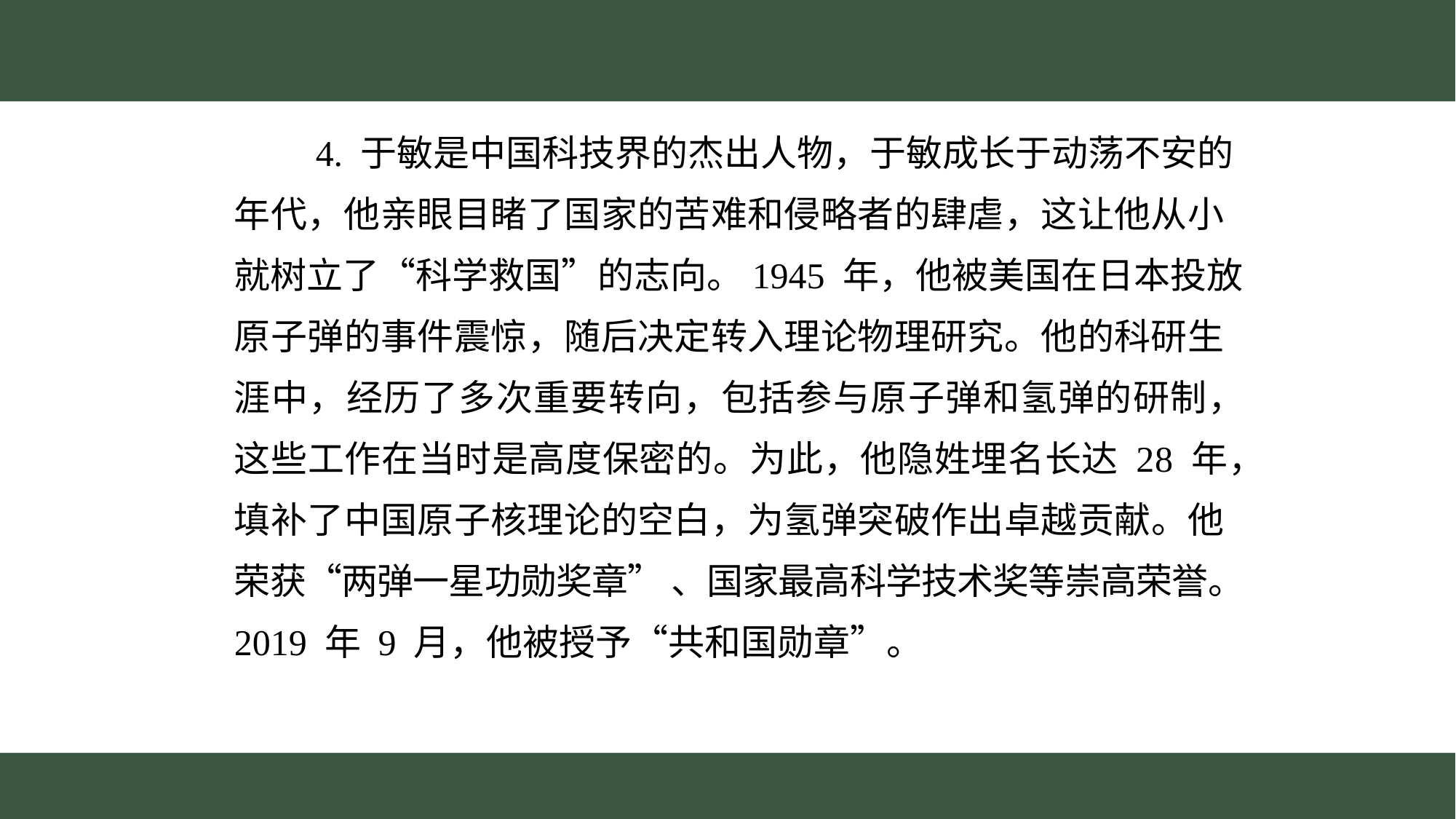

4. 于敏是中国科技界的杰出人物，‌于敏成长于动荡不安的
年代，他亲眼‌目睹了国家的苦难和侵略者的肆虐，‌这让他从小
就树立了“科学救国”的志向。‌1945 年，‌他被美国在日本投放
原子弹的事件震惊，‌随后决定转入理论物理研究。‌他的科研生
涯中，‌经历了多次重要转向，‌包括参与原子弹和氢弹的研制，‌
这些工作在当时是高度保密的。为此，他隐姓埋名长达 28 年，
填补了中国原子核理论的空白，为氢弹突破作出卓越贡献。他
荣获“两弹一星功勋奖章” 、国家最高科学技术奖等崇高荣誉。
2019 年 9 月，他被授予“共和国勋章”。